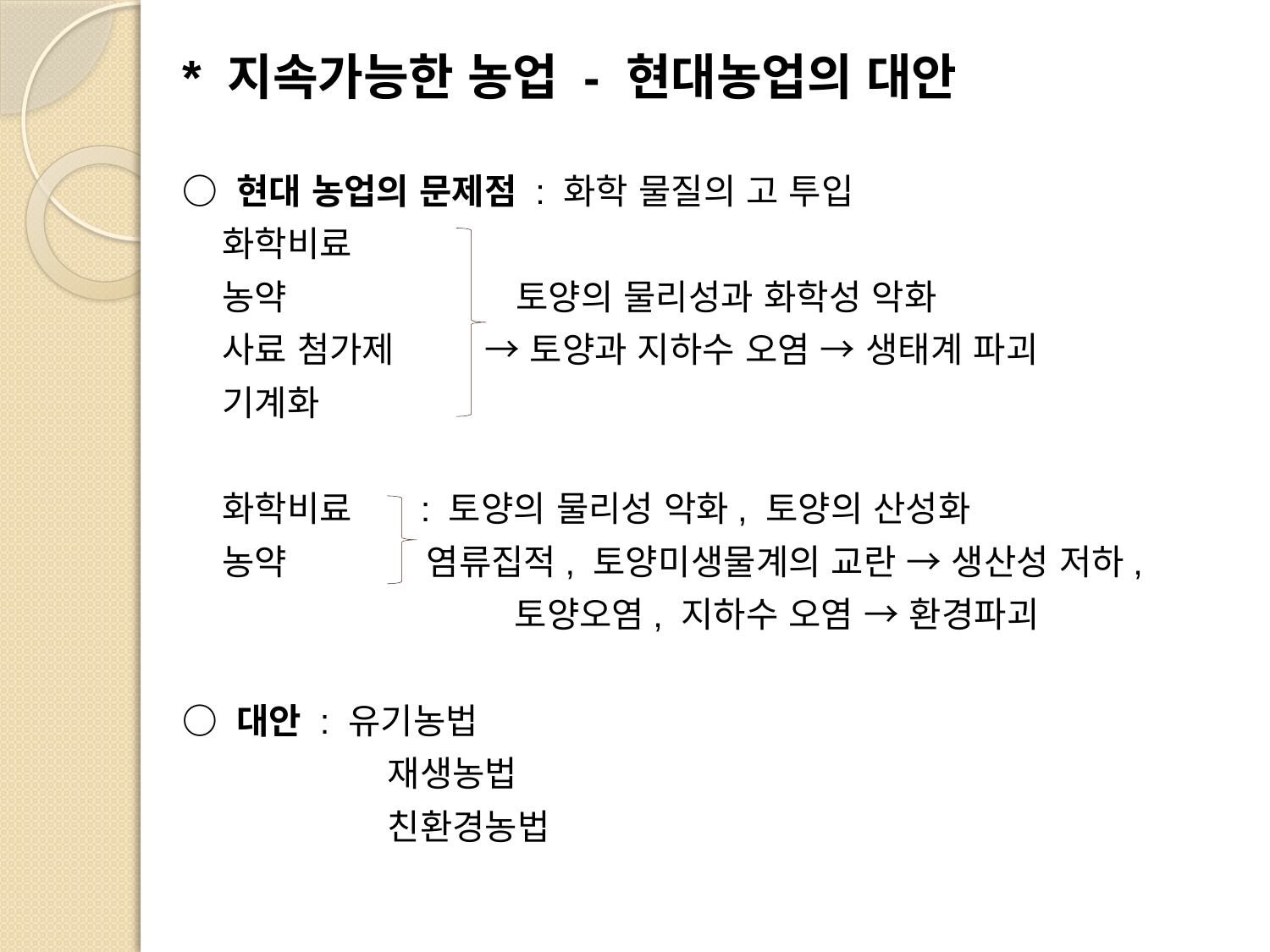

* 지속가능한 농업 - 현대농업의 대안

○ 현대 농업의 문제점 : 화학 물질의 고 투입
	화학비료
	농약                       토양의 물리성과 화학성 악화
	사료 첨가제         → 토양과 지하수 오염 → 생태계 파괴
	기계화

	화학비료      : 토양의 물리성 악화, 토양의 산성화
	농약              염류집적, 토양미생물계의 교란 → 생산성 저하,
			   토양오염, 지하수 오염 → 환경파괴

○ 대안 : 유기농법
		   재생농법
		   친환경농법